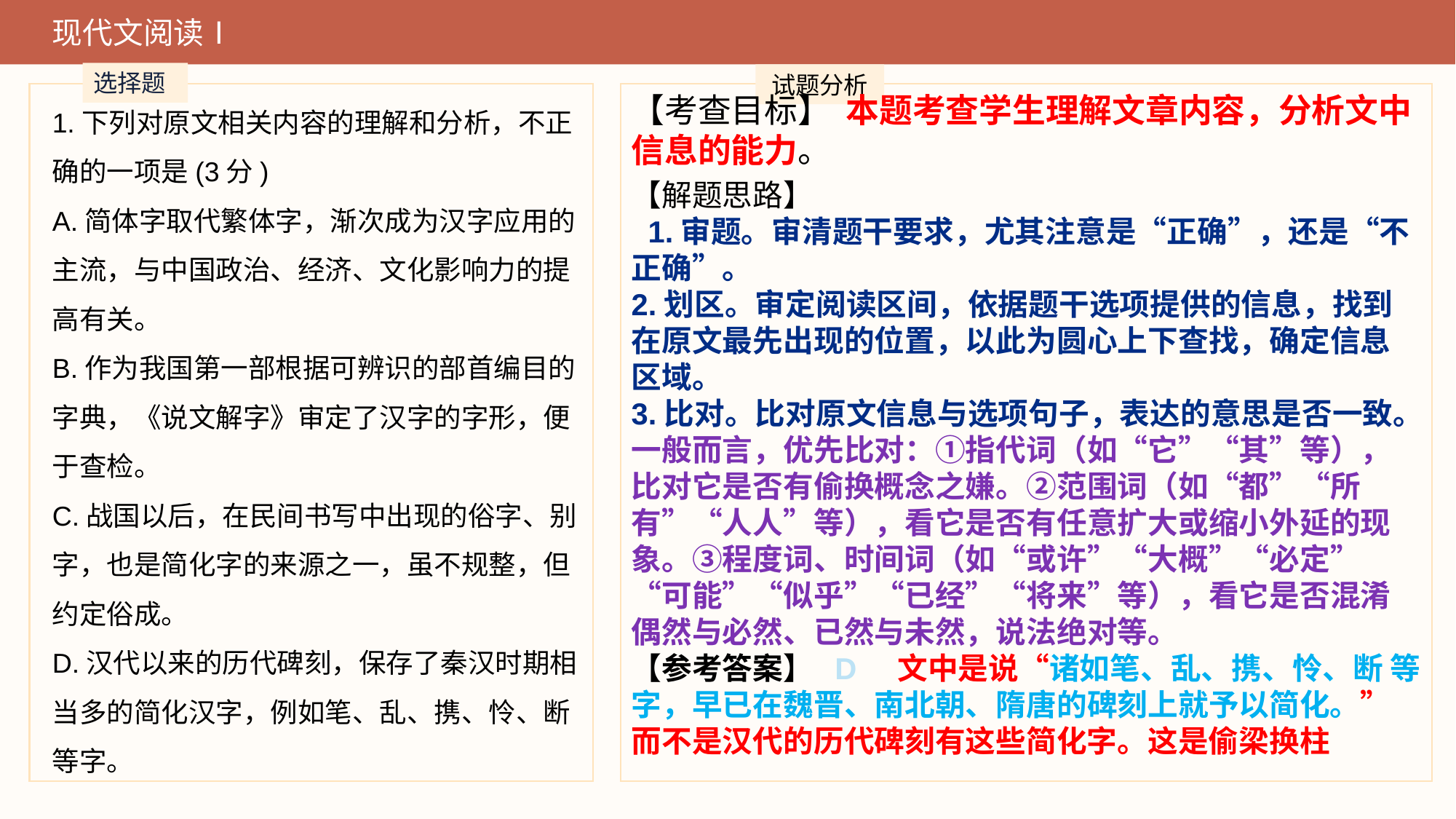

现代文阅读Ⅰ
选择题
试题分析

1.下列对原文相关内容的理解和分析，不正确的一项是(3分)
A.简体字取代繁体字，渐次成为汉字应用的主流，与中国政治、经济、文化影响力的提高有关。
B.作为我国第一部根据可辨识的部首编目的字典，《说文解字》审定了汉字的字形，便于查检。
C.战国以后，在民间书写中出现的俗字、别字，也是简化字的来源之一，虽不规整，但约定俗成。
D.汉代以来的历代碑刻，保存了秦汉时期相当多的简化汉字，例如笔、乱、携、怜、断等字。

【考查目标】  本题考查学生理解文章内容，分析文中信息的能力。

【解题思路】
  1.审题。审清题干要求，尤其注意是“正确”，还是“不正确”。
2.划区。审定阅读区间，依据题干选项提供的信息，找到在原文最先出现的位置，以此为圆心上下查找，确定信息区域。
3.比对。比对原文信息与选项句子，表达的意思是否一致。
一般而言，优先比对：①指代词（如“它”“其”等），比对它是否有偷换概念之嫌。②范围词（如“都”“所有”“人人”等），看它是否有任意扩大或缩小外延的现象。③程度词、时间词（如“或许”“大概”“必定”“可能”“似乎”“已经”“将来”等），看它是否混淆偶然与必然、已然与未然，说法绝对等。
【参考答案】  D    文中是说“诸如笔、乱、携、怜、断 等字，早已在魏晋、南北朝、隋唐的碑刻上就予以简化。”而不是汉代的历代碑刻有这些简化字。这是偷梁换柱